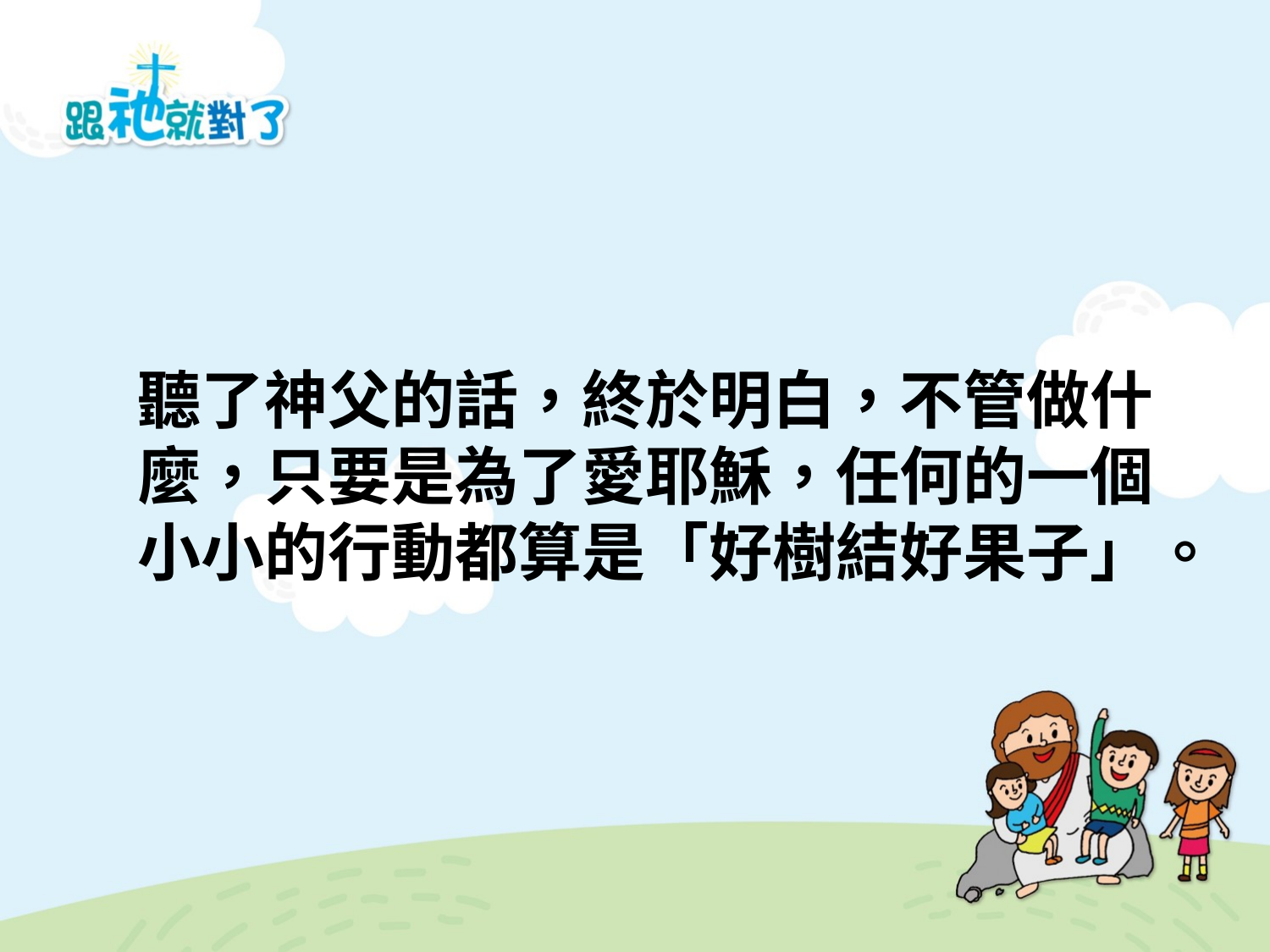

聽了神父的話，終於明白，不管做什麼，只要是為了愛耶穌，任何的一個小小的行動都算是「好樹結好果子」。